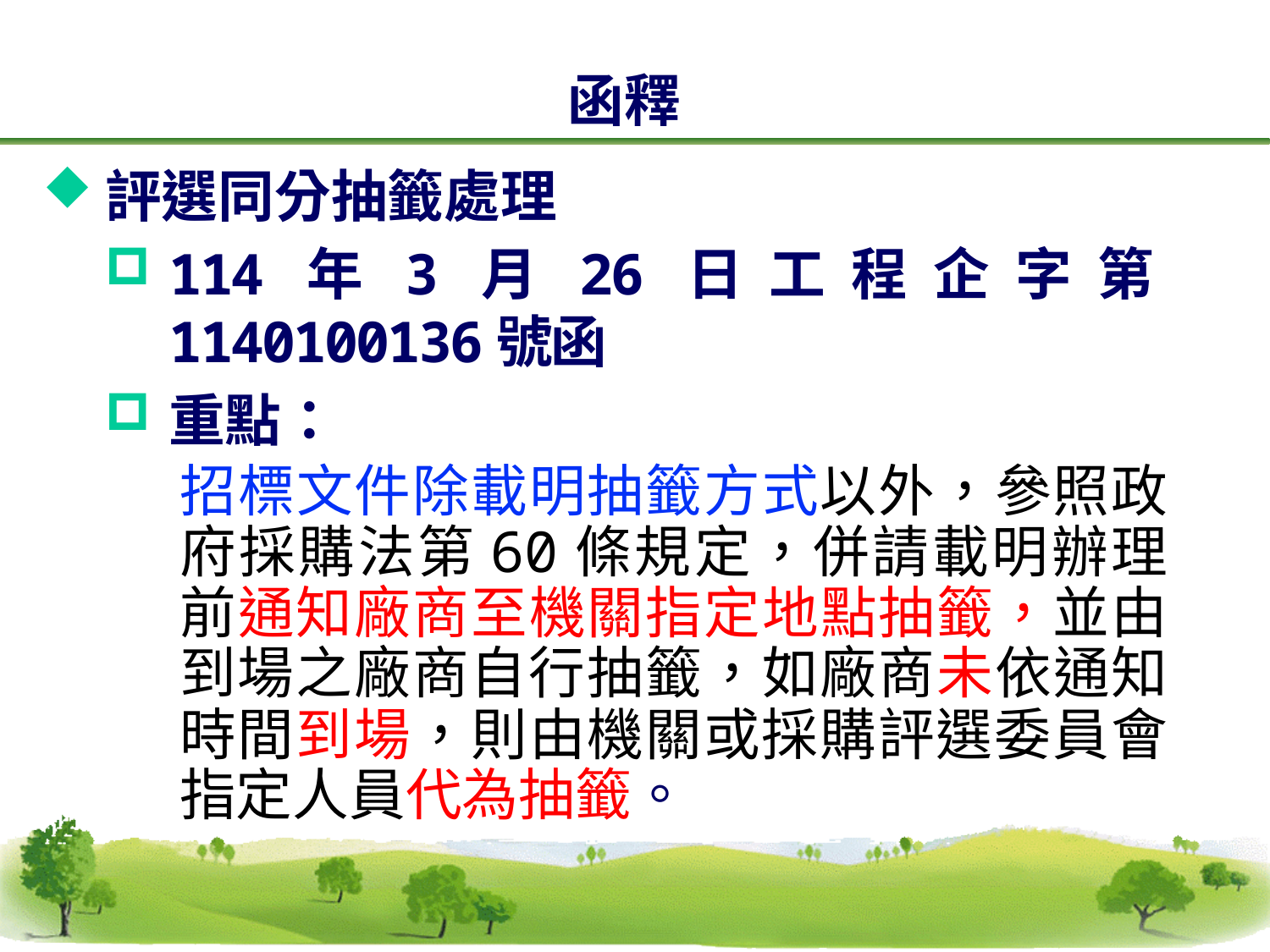

函釋
評選同分抽籤處理
114年3月26日工程企字第1140100136號函
重點：
招標文件除載明抽籤方式以外，參照政府採購法第60條規定，併請載明辦理前通知廠商至機關指定地點抽籤，並由到場之廠商自行抽籤，如廠商未依通知時間到場，則由機關或採購評選委員會指定人員代為抽籤。